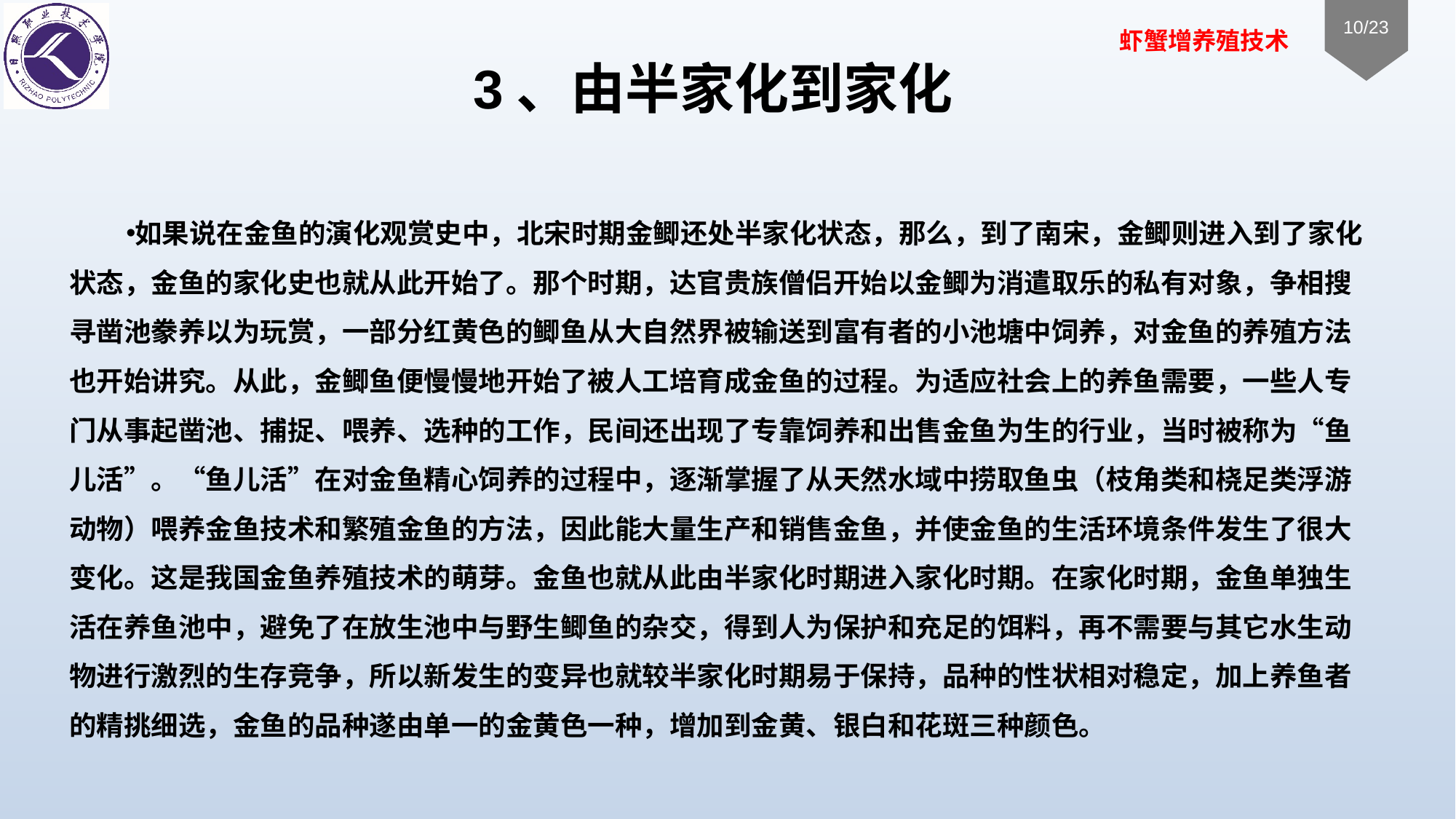

# 3、由半家化到家化
如果说在金鱼的演化观赏史中，北宋时期金鲫还处半家化状态，那么，到了南宋，金鲫则进入到了家化状态，金鱼的家化史也就从此开始了。那个时期，达官贵族僧侣开始以金鲫为消遣取乐的私有对象，争相搜寻凿池豢养以为玩赏，一部分红黄色的鲫鱼从大自然界被输送到富有者的小池塘中饲养，对金鱼的养殖方法也开始讲究。从此，金鲫鱼便慢慢地开始了被人工培育成金鱼的过程。为适应社会上的养鱼需要，一些人专门从事起凿池、捕捉、喂养、选种的工作，民间还出现了专靠饲养和出售金鱼为生的行业，当时被称为“鱼儿活”。“鱼儿活”在对金鱼精心饲养的过程中，逐渐掌握了从天然水域中捞取鱼虫（枝角类和桡足类浮游动物）喂养金鱼技术和繁殖金鱼的方法，因此能大量生产和销售金鱼，并使金鱼的生活环境条件发生了很大变化。这是我国金鱼养殖技术的萌芽。金鱼也就从此由半家化时期进入家化时期。在家化时期，金鱼单独生活在养鱼池中，避免了在放生池中与野生鲫鱼的杂交，得到人为保护和充足的饵料，再不需要与其它水生动物进行激烈的生存竞争，所以新发生的变异也就较半家化时期易于保持，品种的性状相对稳定，加上养鱼者的精挑细选，金鱼的品种遂由单一的金黄色一种，增加到金黄、银白和花斑三种颜色。